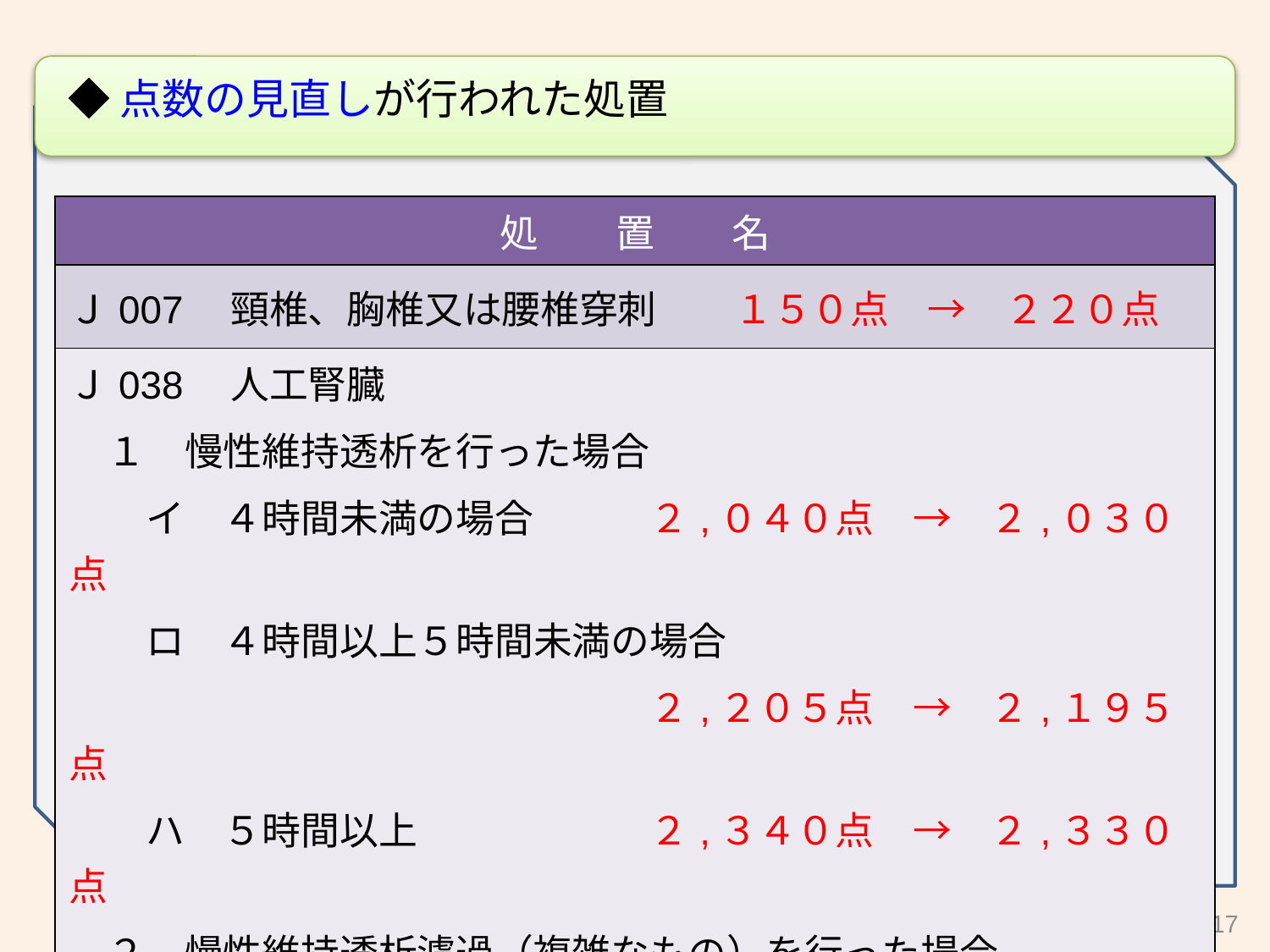

◆点数の見直しが行われた処置

| 処　　置　　名 |
| --- |
| Ｊ007　頸椎、胸椎又は腰椎穿刺　　１５０点　→　２２０点 |
| Ｊ038　人工腎臓 　１　慢性維持透析を行った場合 　　イ　４時間未満の場合　　　２,０４０点　→　２,０３０点 　　ロ　４時間以上５時間未満の場合 　　　　　　　　　　　　　　　２,２０５点　→　２,１９５点 　　ハ　５時間以上　　　　　　２,３４０点　→　２,３３０点 　２　慢性維持透析濾過（複雑なもの）を行った場合 　　　　　　　　　　　　　　　２,２５５点　→　２,２４５点 |
217